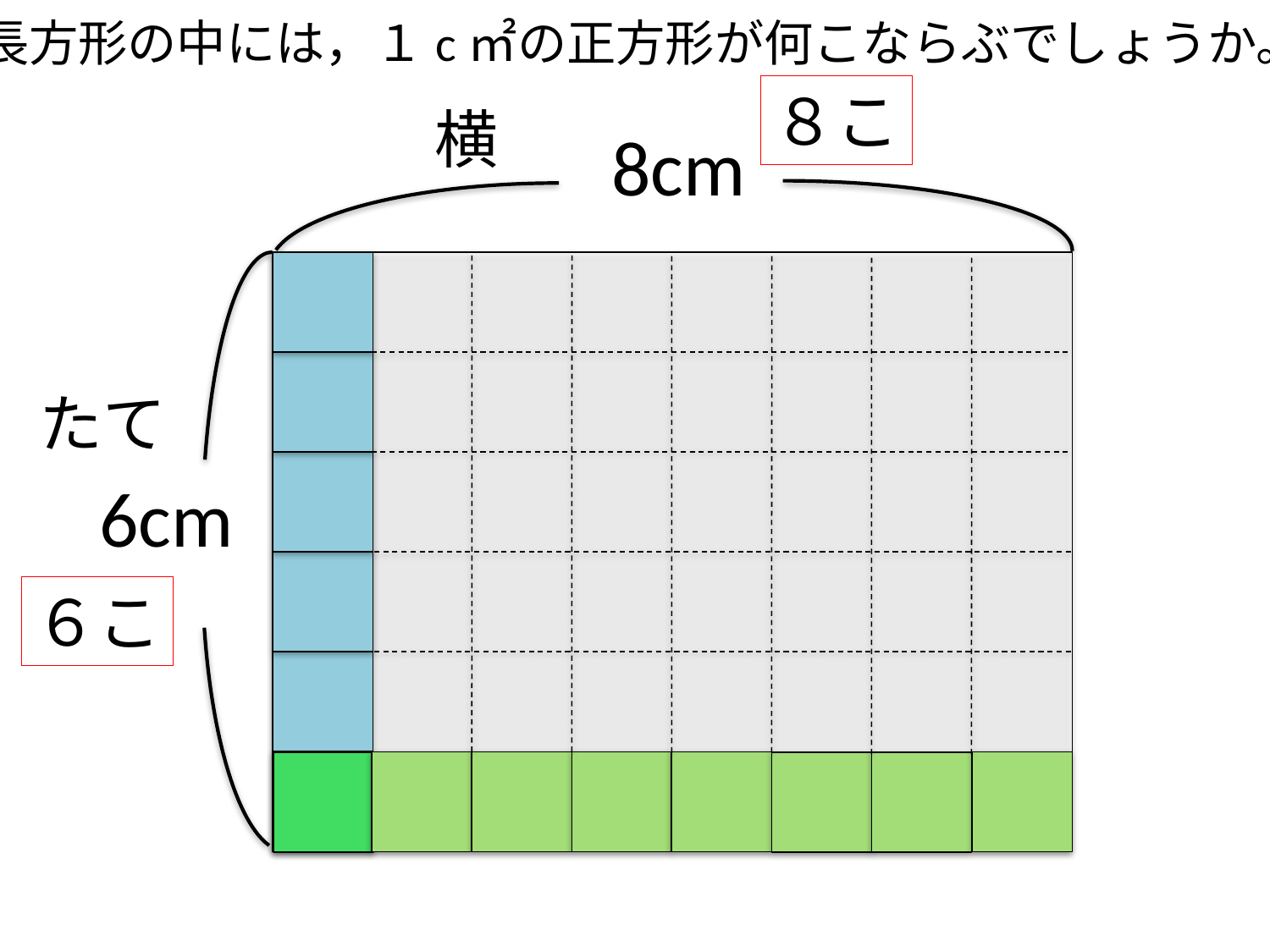

長方形の中には，１c㎡の正方形が何こならぶでしょうか。
８こ
横
8cm

たて

6cm

６こ